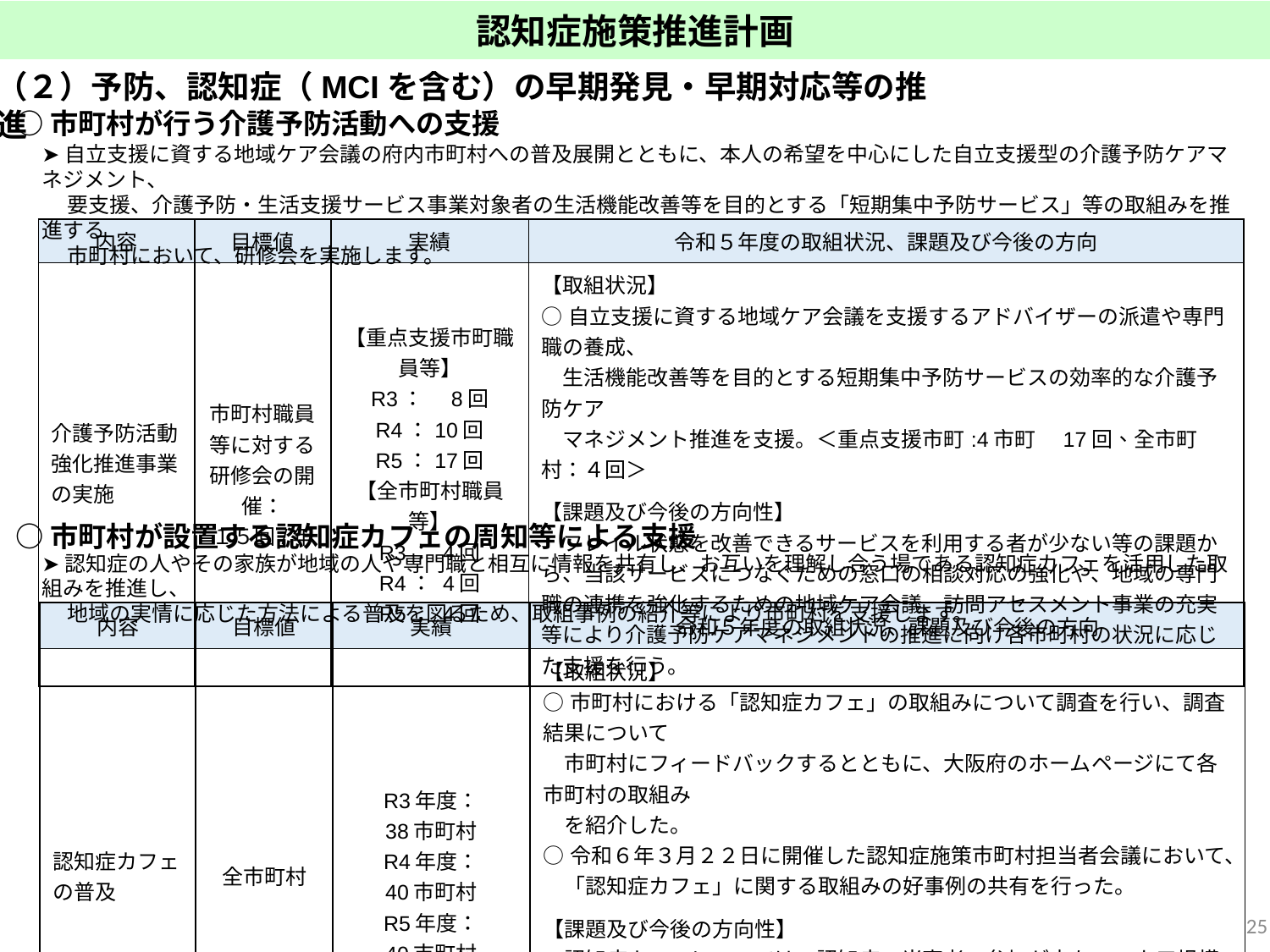

認知症施策推進計画
（２）予防、認知症（MCIを含む）の早期発見・早期対応等の推進
○市町村が行う介護予防活動への支援
➤自立支援に資する地域ケア会議の府内市町村への普及展開とともに、本人の希望を中心にした自立支援型の介護予防ケアマネジメント、
　 要支援、介護予防・生活支援サービス事業対象者の生活機能改善等を目的とする「短期集中予防サービス」等の取組みを推進する
　 市町村において、研修会を実施します。
| 内容 | 目標値 | 実績 | 令和５年度の取組状況、課題及び今後の方向 |
| --- | --- | --- | --- |
| 介護予防活動強化推進事業の実施 | 市町村職員等に対する研修会の開催： １５回/年 | 【重点支援市町職員等】 R3：　8回 R4：10回 R5：17回 【全市町村職員等】 R3： 4回 R4： 4回 R5： 4回 | 【取組状況】 ○自立支援に資する地域ケア会議を支援するアドバイザーの派遣や専門職の養成、 　生活機能改善等を目的とする短期集中予防サービスの効率的な介護予防ケア 　マネジメント推進を支援。＜重点支援市町:4市町　17回、全市町村：４回＞ 【課題及び今後の方向性】 　フレイル状態を改善できるサービスを利用する者が少ない等の課題から、当該サービスにつなぐための窓口の相談対応の強化や、地域の専門職の連携を強化するための地域ケア会議、訪問アセスメント事業の充実等により介護予防ケアマネジメントの推進に向け各市町村の状況に応じた支援を行う。 |
○市町村が設置する認知症カフェの周知等による支援
➤認知症の人やその家族が地域の人や専門職と相互に情報を共有し、お互いを理解し合う場である認知症カフェを活用した取組みを推進し、
　 地域の実情に応じた方法による普及を図るため、取組事例の紹介等により市町村を支援します。
| 内容 | 目標値 | 実績 | 令和５年度の取組状況、課題及び今後の方向 |
| --- | --- | --- | --- |
| 認知症カフェの普及 | 全市町村 | R3年度： 38市町村 R4年度： 40市町村 R5年度： 40市町村 | 【取組状況】 ○市町村における「認知症カフェ」の取組みについて調査を行い、調査結果について 　市町村にフィードバックするとともに、大阪府のホームページにて各市町村の取組み 　を紹介した。 ○令和６年３月２２日に開催した認知症施策市町村担当者会議において、 　「認知症カフェ」に関する取組みの好事例の共有を行った。 【課題及び今後の方向性】 　認知症カフェについては、認知症の当事者の参加が少ない、人口規模の小さい市町村では単独でのカフェの設置が難しい等の課題があるが、各市町村において認知症カフェの取組が進むよう、大阪府認知症施策実施状況調査や認知症施策市町村担当者会議等の場を活用し、好事例の横展開等を図っていく。 |
25